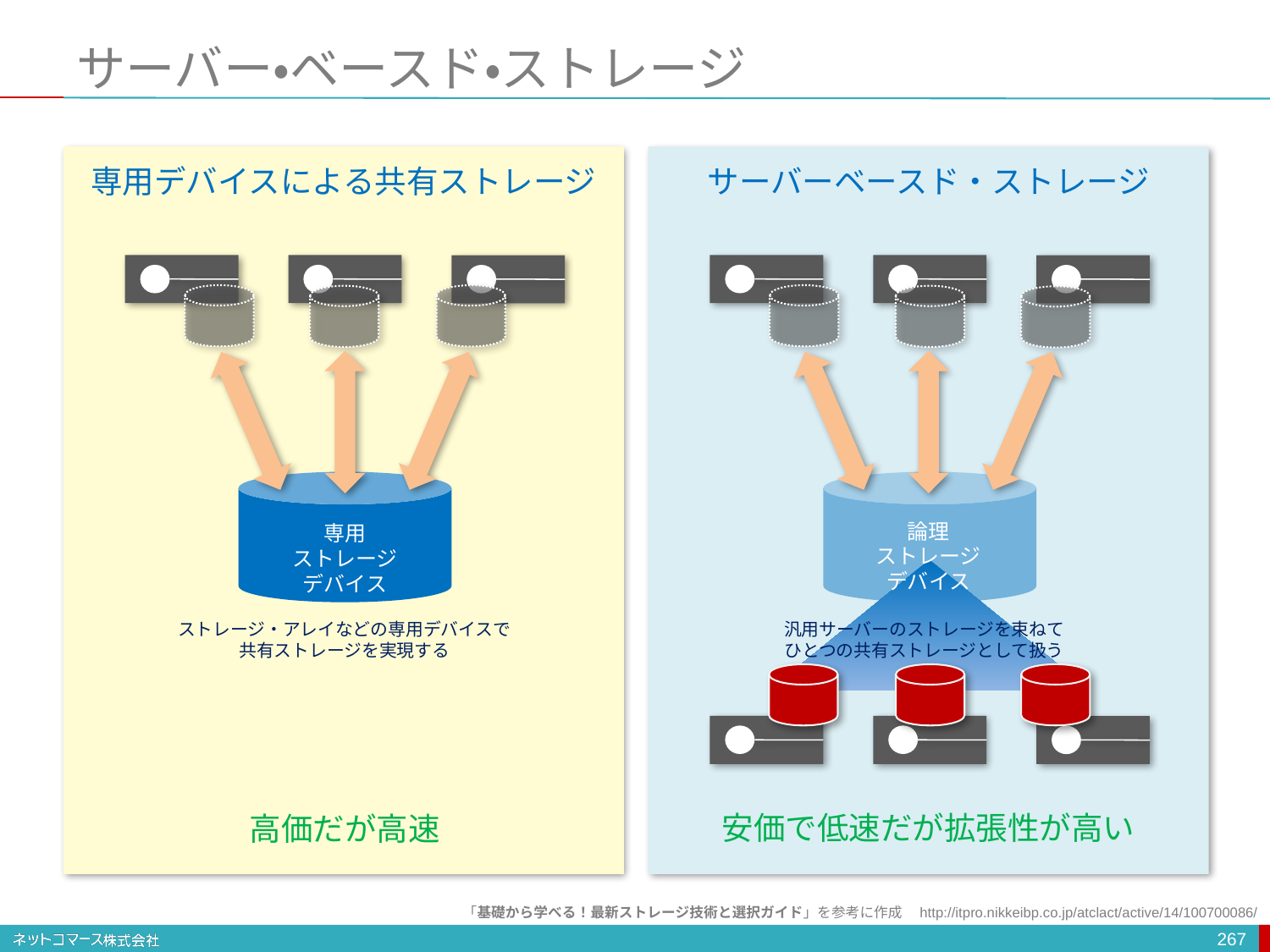

# サーバー・ベースド・ストレージ

サーバーベースド・ストレージ
専用デバイスによる共有ストレージ

専用
ストレージ
デバイス

論理
ストレージ
デバイス

ストレージ・アレイなどの専用デバイスで
共有ストレージを実現する
汎用サーバーのストレージを束ねて
ひとつの共有ストレージとして扱う

安価で低速だが拡張性が高い
高価だが高速
「基礎から学べる！最新ストレージ技術と選択ガイド」を参考に作成　http://itpro.nikkeibp.co.jp/atclact/active/14/100700086/
267